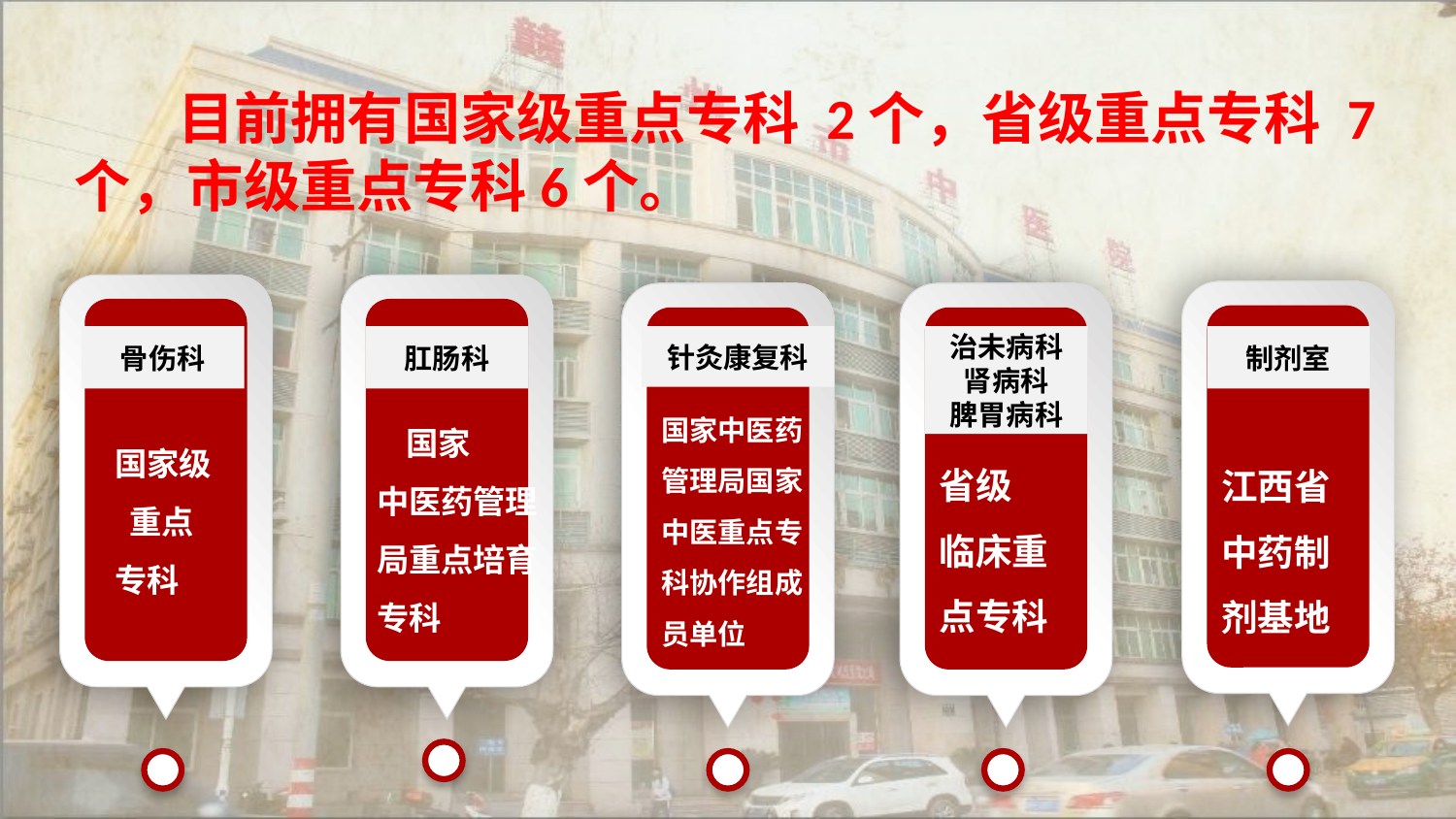

目前拥有国家级重点专科 2个，省级重点专科 7个，市级重点专科6个。

骨伤科
国家级      重点
专科

肛肠科
   国家
中医药管理局重点培育专科

制剂室
江西省中药制剂基地

针灸康复科
国家中医药管理局国家中医重点专科协作组成员单位

治未病科肾病科
脾胃病科
省级
临床重点专科